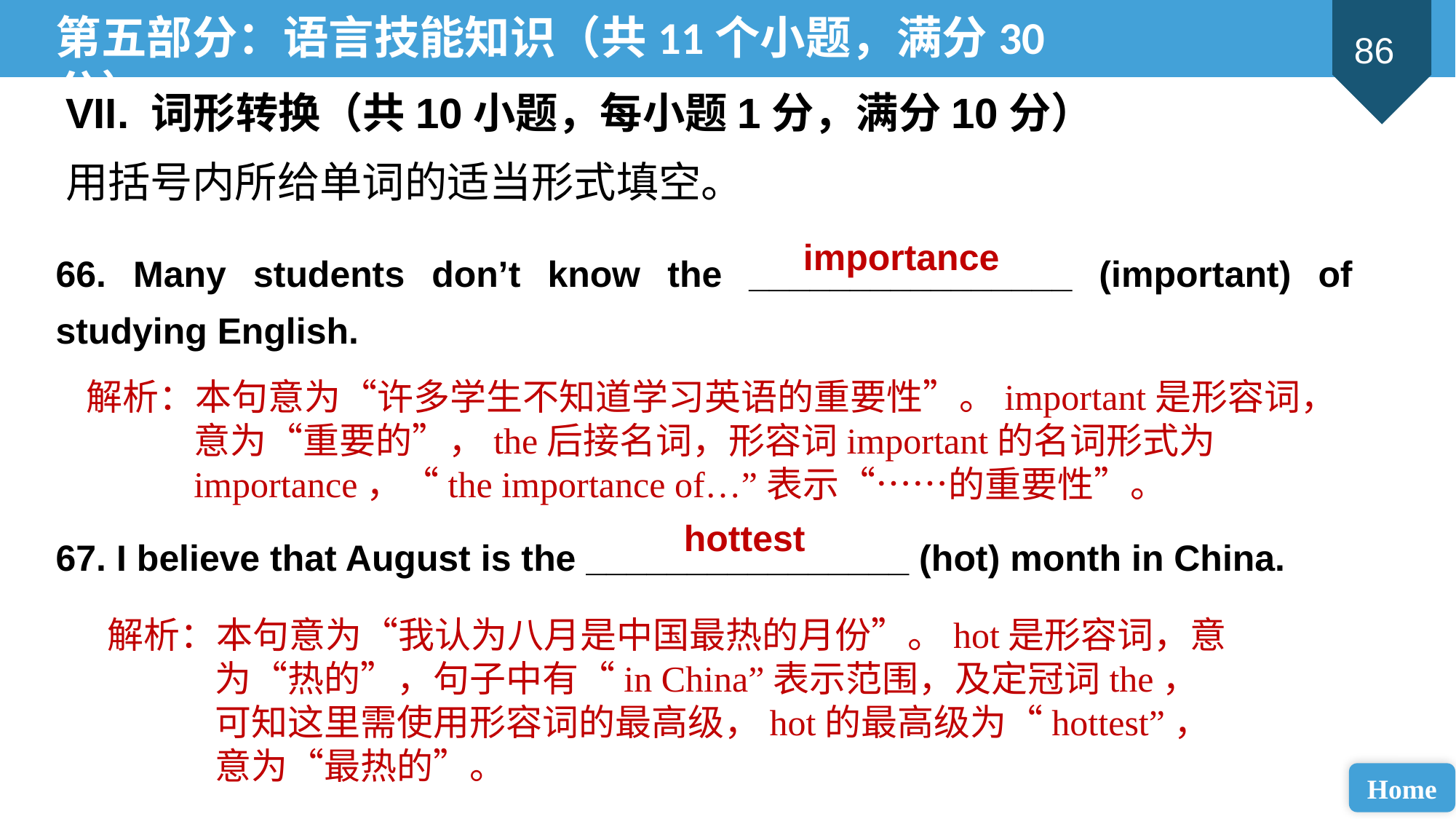

第五部分：语言技能知识（共11个小题，满分30分）
VII. 词形转换（共10小题，每小题1分，满分10分）
用括号内所给单词的适当形式填空。
importance
66. Many students don’t know the ________________ (important) of studying English.

67. I believe that August is the ________________ (hot) month in China.
解析：本句意为“许多学生不知道学习英语的重要性”。important是形容词，意为“重要的”，the后接名词，形容词important的名词形式为importance，“the importance of…”表示“……的重要性”。
hottest
解析：本句意为“我认为八月是中国最热的月份”。hot是形容词，意为“热的”，句子中有“in China”表示范围，及定冠词the，可知这里需使用形容词的最高级，hot的最高级为“hottest”，意为“最热的”。